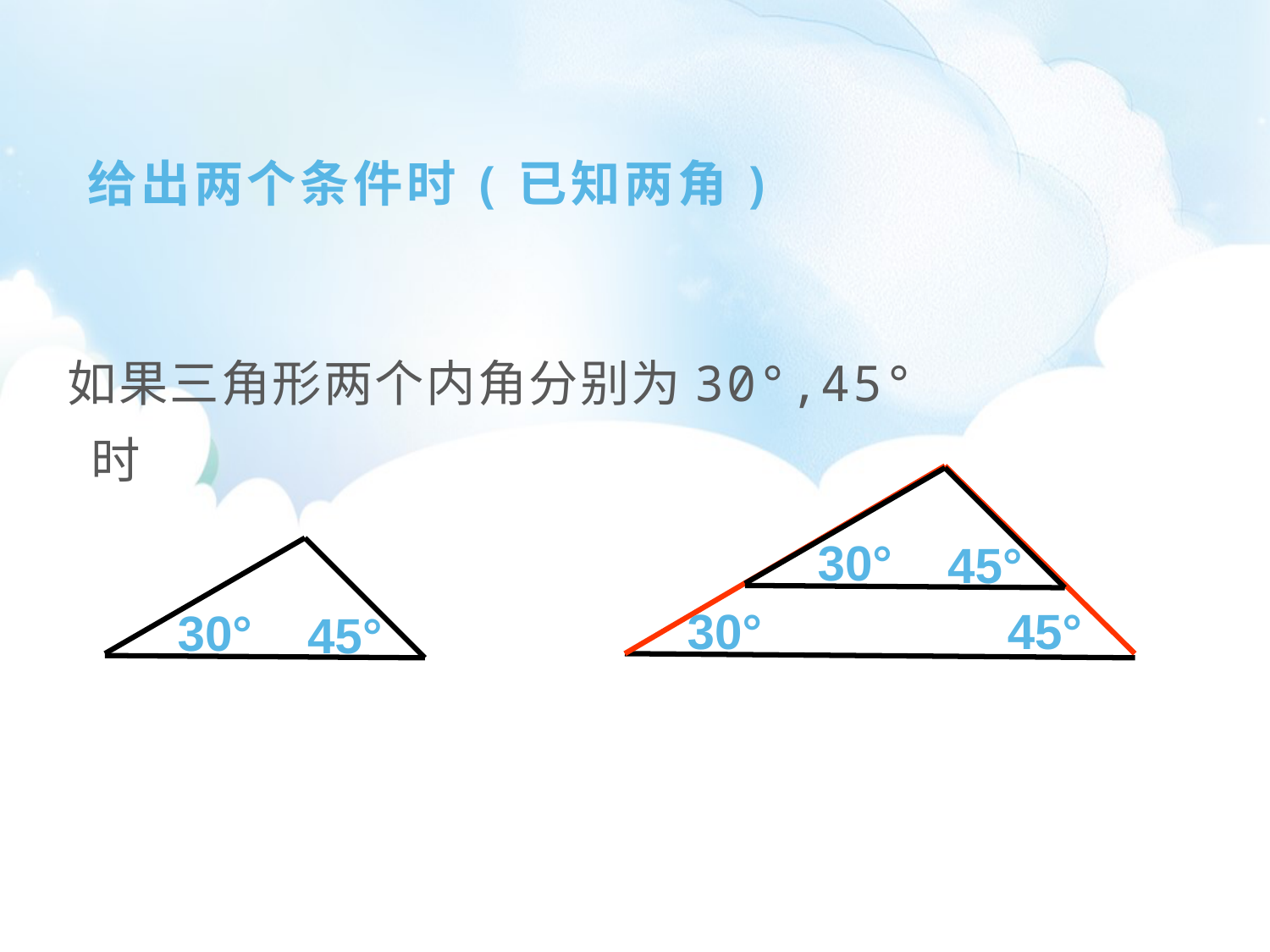

# 给出两个条件时(已知两角)
如果三角形两个内角分别为30°,45°时

30°
45°

30°
45°

30°
45°